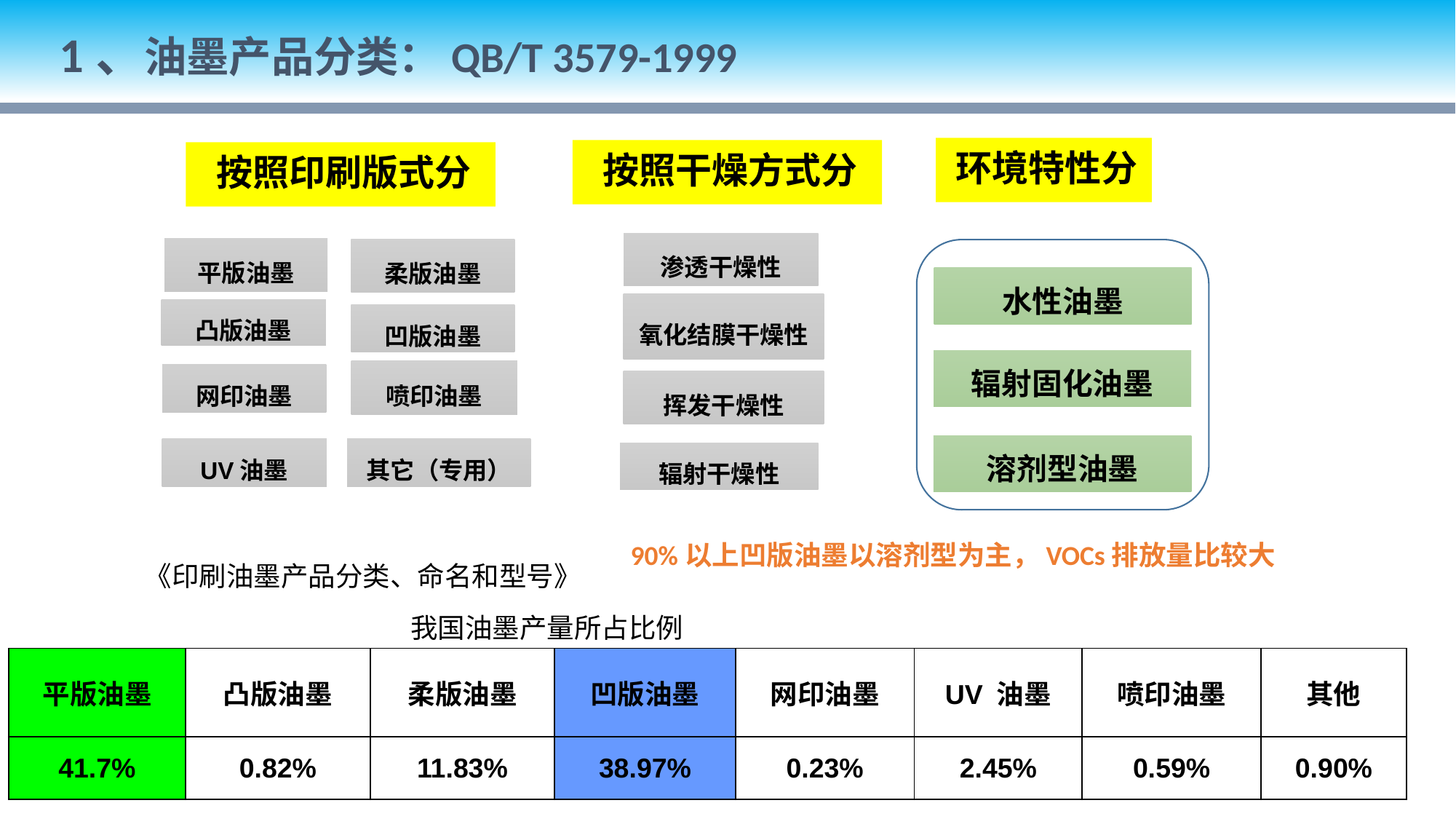

# 1、油墨产品分类：QB/T 3579-1999
环境特性分
按照干燥方式分
按照印刷版式分
渗透干燥性
平版油墨
柔版油墨

水性油墨
氧化结膜干燥性
凸版油墨
凹版油墨
辐射固化油墨
喷印油墨
网印油墨
挥发干燥性
溶剂型油墨
UV油墨
其它（专用）
辐射干燥性
90%以上凹版油墨以溶剂型为主，VOCs排放量比较大
《印刷油墨产品分类、命名和型号》
我国油墨产量所占比例
| 平版油墨 | 凸版油墨 | 柔版油墨 | 凹版油墨 | 网印油墨 | UV 油墨 | 喷印油墨 | 其他 |
| --- | --- | --- | --- | --- | --- | --- | --- |
| 41.7% | 0.82% | 11.83% | 38.97% | 0.23% | 2.45% | 0.59% | 0.90% |